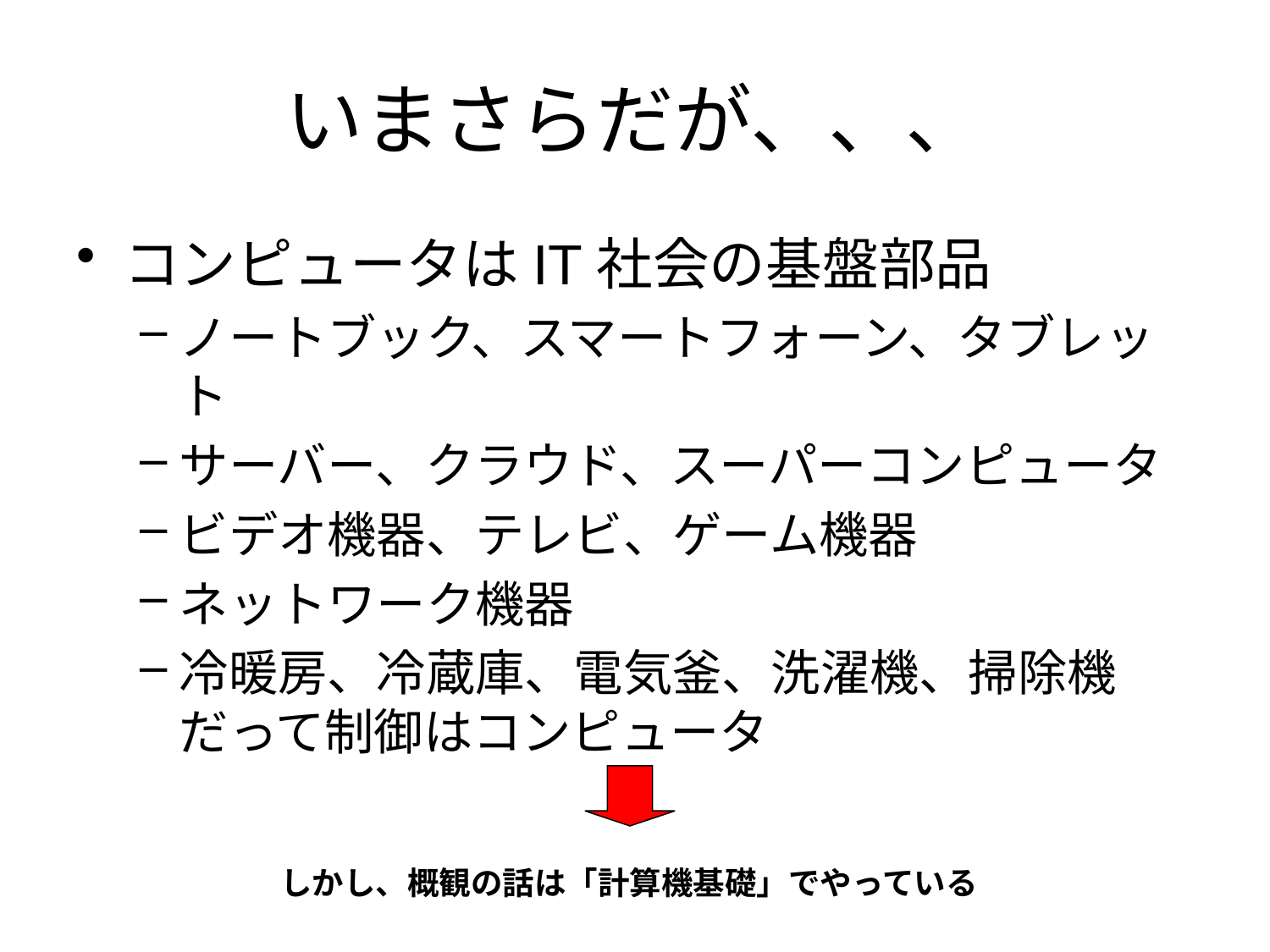

# いまさらだが、、、
コンピュータはIT社会の基盤部品
ノートブック、スマートフォーン、タブレット
サーバー、クラウド、スーパーコンピュータ
ビデオ機器、テレビ、ゲーム機器
ネットワーク機器
冷暖房、冷蔵庫、電気釜、洗濯機、掃除機だって制御はコンピュータ

しかし、概観の話は「計算機基礎」でやっている